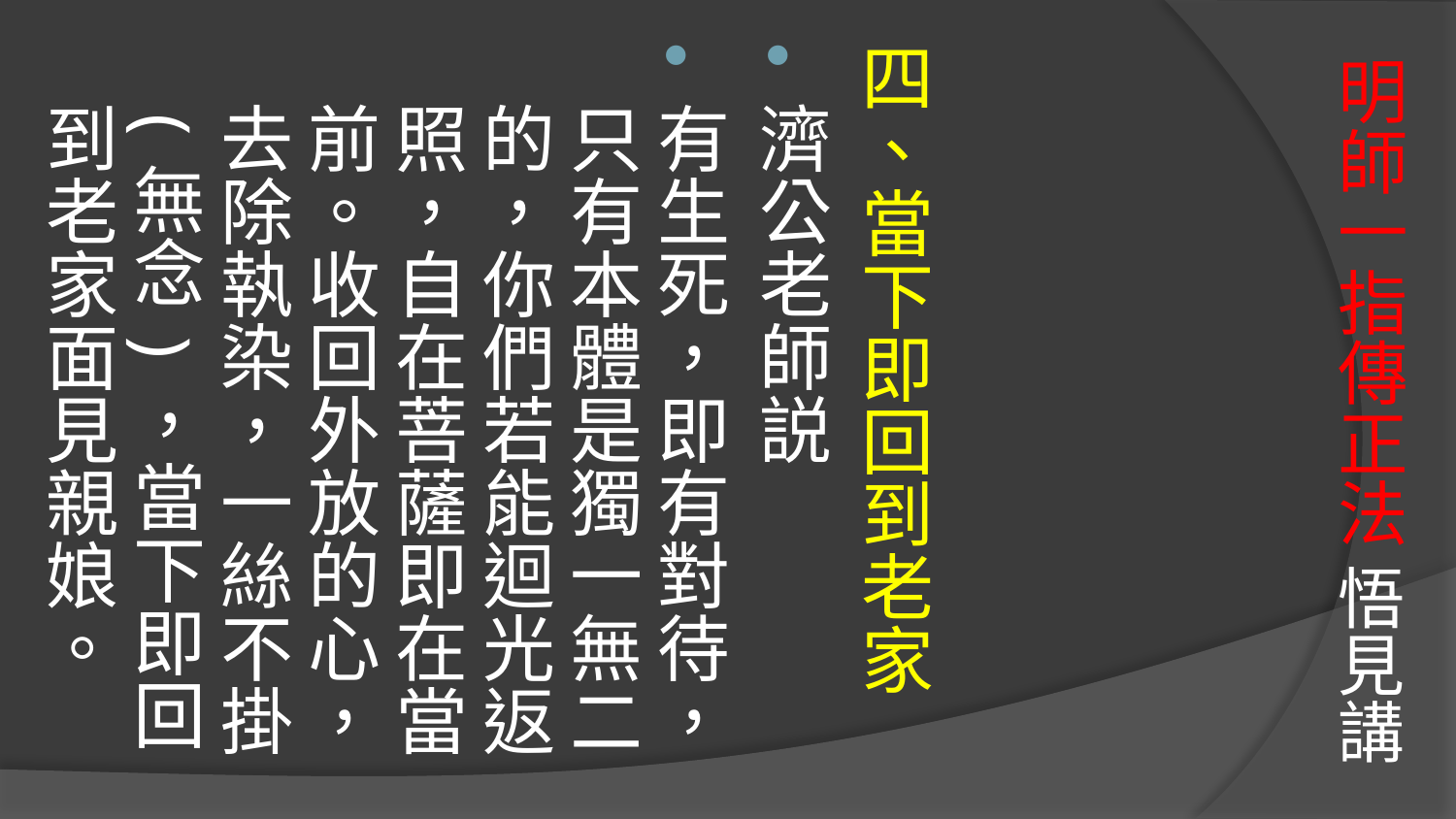

四、當下即回到老家
濟公老師説
有生死，即有對待，只有本體是獨一無二的，你們若能迴光返照，自在菩薩即在當前。收回外放的心，去除執染，一絲不掛(無念)，當下即回到老家面見親娘。
# 明師一指傳正法 悟見講